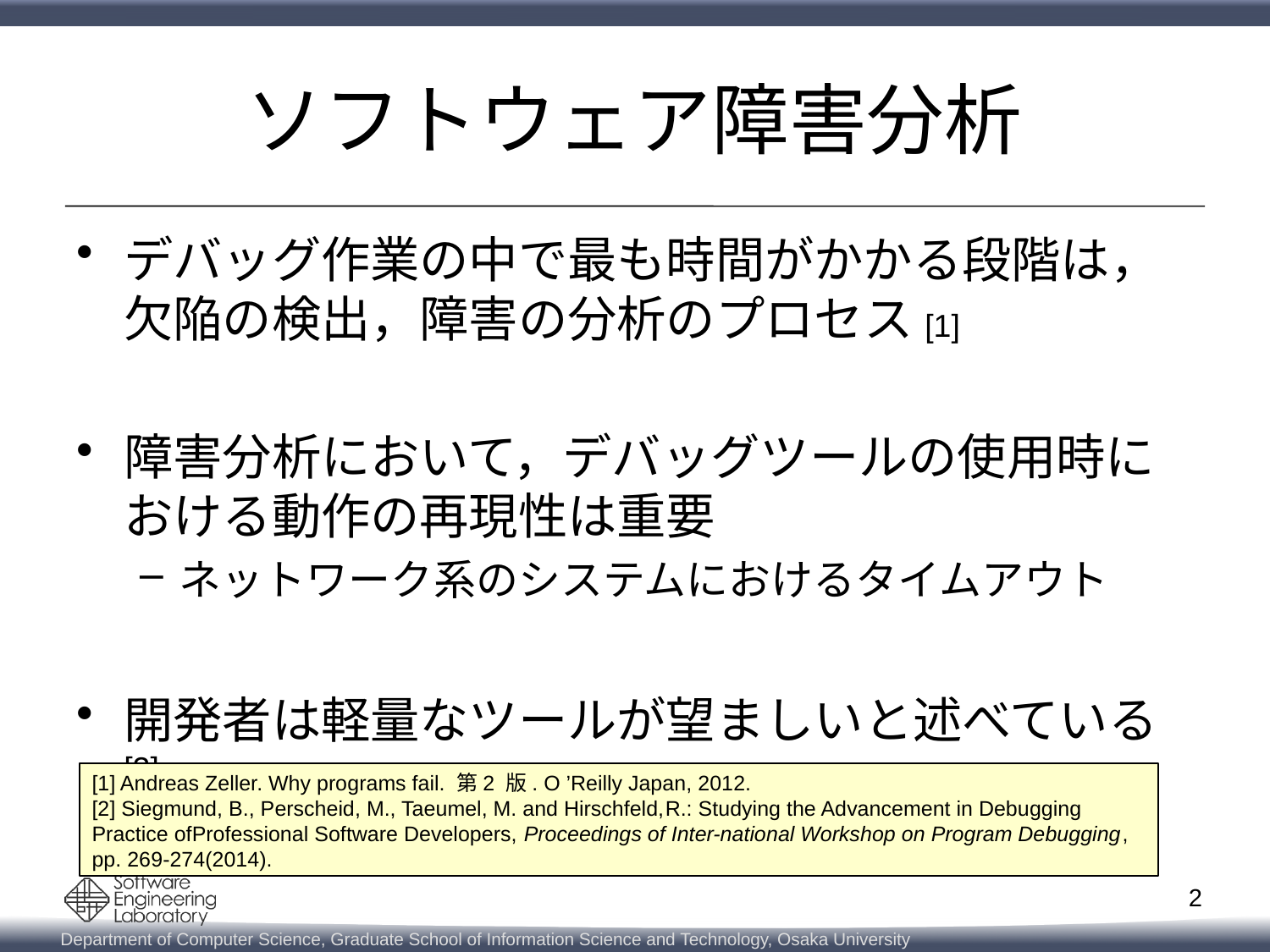

# ソフトウェア障害分析
デバッグ作業の中で最も時間がかかる段階は，
欠陥の検出，障害の分析のプロセス[1]

障害分析において，デバッグツールの使用時に
おける動作の再現性は重要
ネットワーク系のシステムにおけるタイムアウト

開発者は軽量なツールが望ましいと述べている[2]
[1] Andreas Zeller. Why programs fail. 第2 版. O ’Reilly Japan, 2012.
[2] Siegmund, B., Perscheid, M., Taeumel, M. and Hirschfeld,R.: Studying the Advancement in Debugging Practice ofProfessional Software Developers, Proceedings of Inter-national Workshop on Program Debugging, pp. 269-274(2014).
2